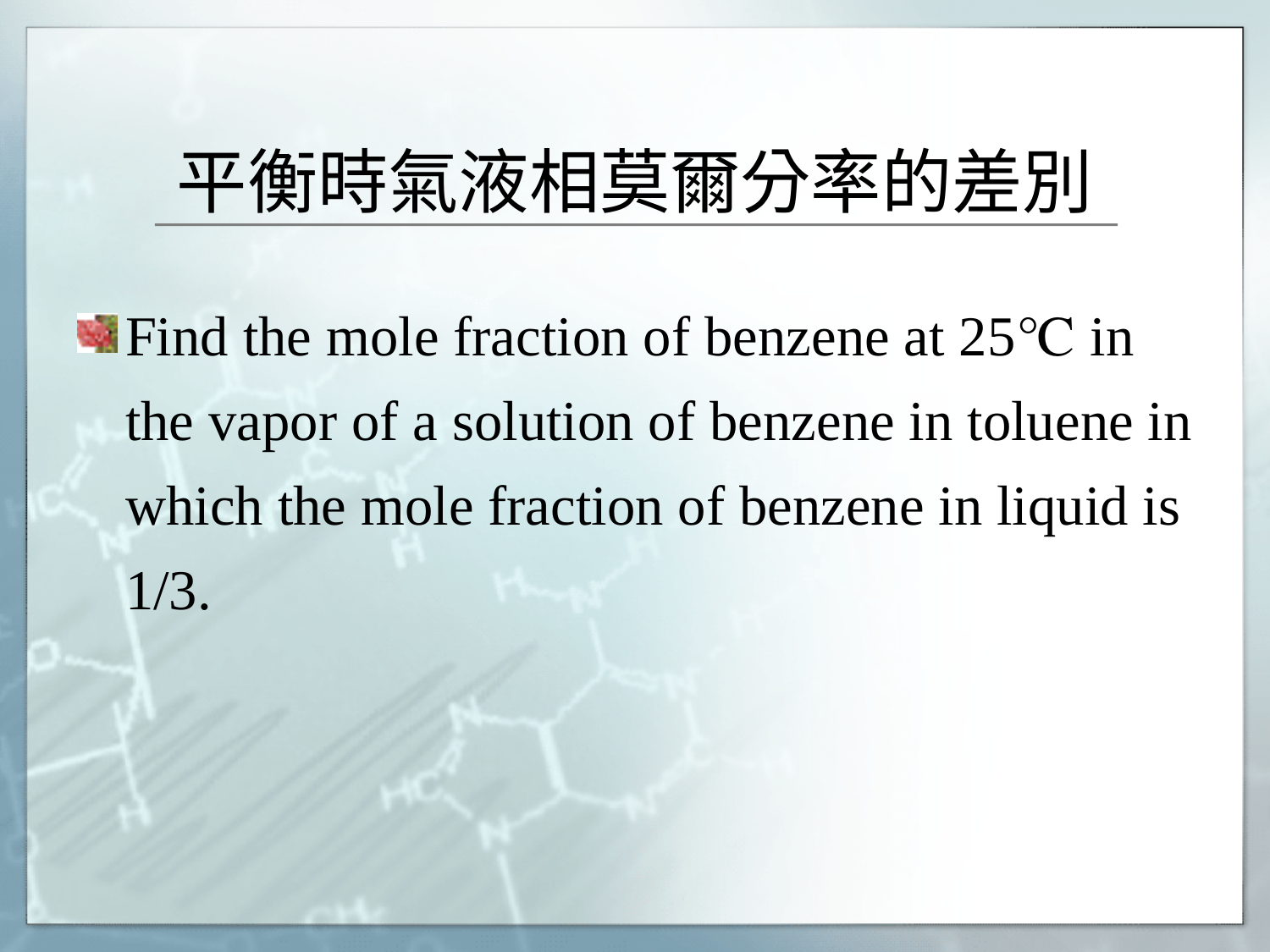

# 平衡時氣液相莫爾分率的差別
Find the mole fraction of benzene at 25℃ in the vapor of a solution of benzene in toluene in which the mole fraction of benzene in liquid is 1/3.